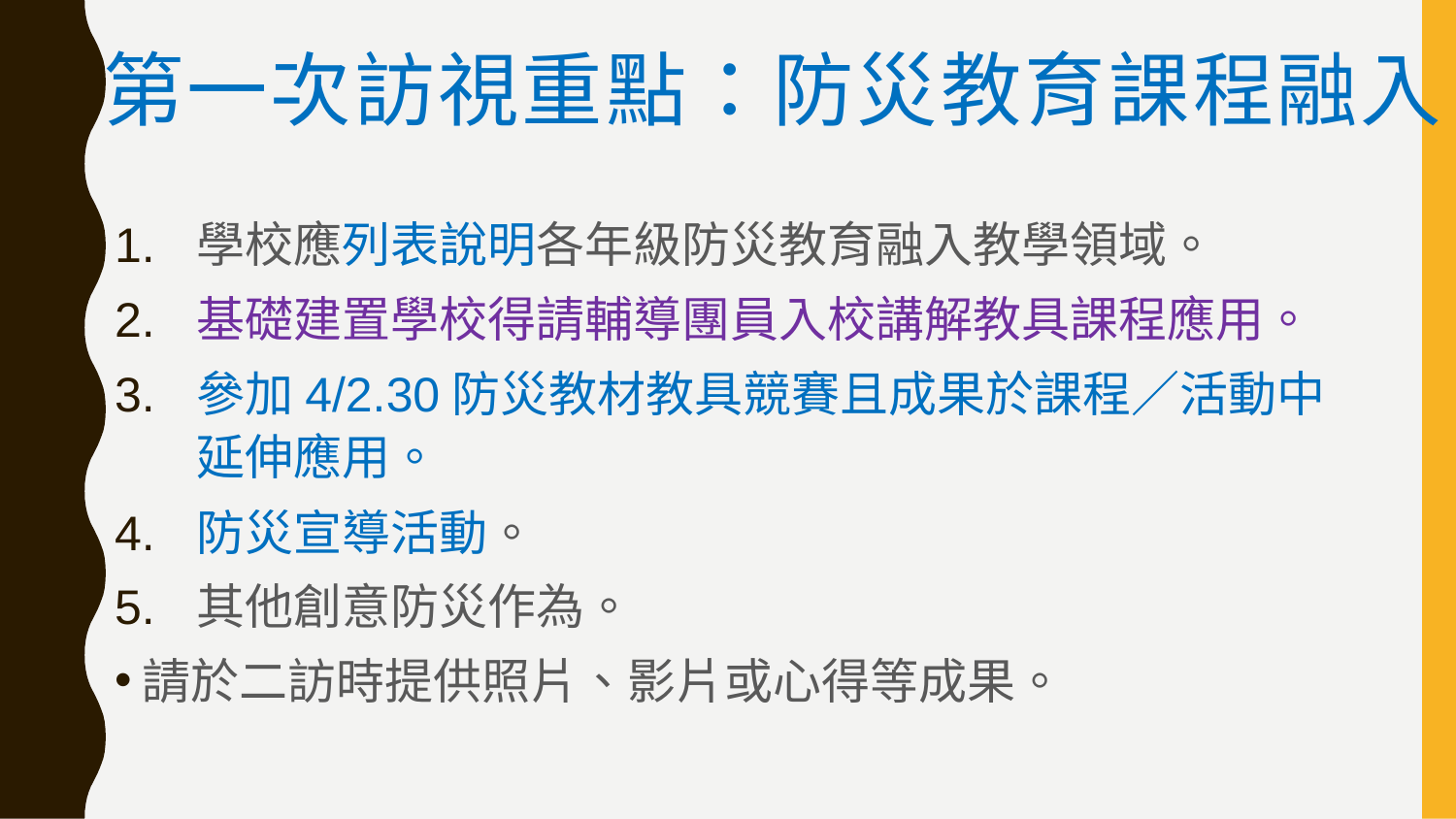

# 第一次訪視重點：防災教育課程融入
學校應列表說明各年級防災教育融入教學領域。
基礎建置學校得請輔導團員入校講解教具課程應用。
參加4/2.30防災教材教具競賽且成果於課程／活動中延伸應用。
防災宣導活動。
其他創意防災作為。
請於二訪時提供照片、影片或心得等成果。